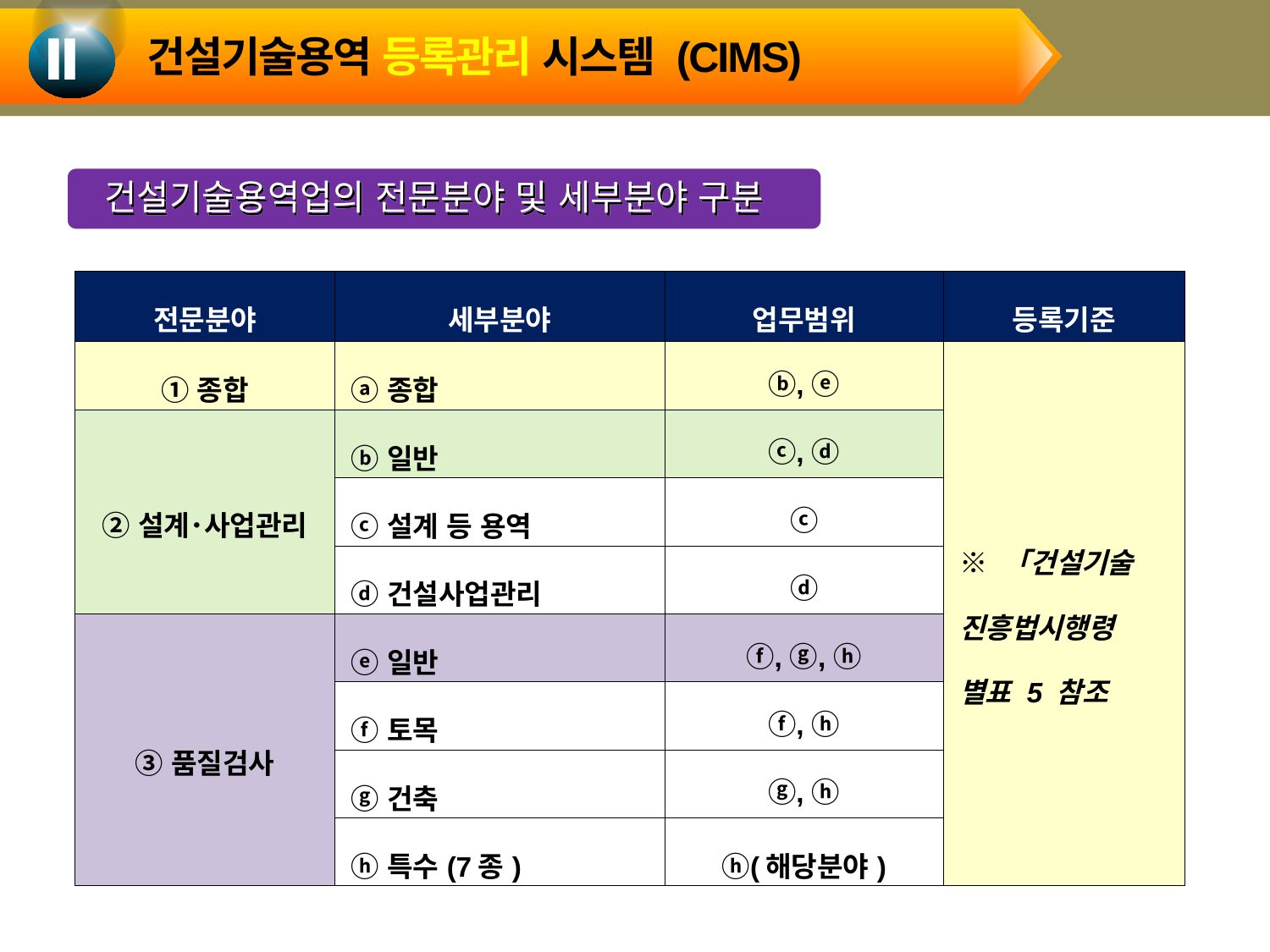

건설기술용역 등록관리 시스템 (CIMS)

Ⅱ

건설기술용역업의 전문분야 및 세부분야 구분

| 전문분야 | 세부분야 | 업무범위 | 등록기준 |
| --- | --- | --- | --- |
| ①종합 | ⓐ종합 | ⓑ, ⓔ | ※ 「건설기술 진흥법시행령 별표 5 참조 |
| ②설계･사업관리 | ⓑ일반 | ⓒ, ⓓ |  |
|  | ⓒ설계 등 용역 | ⓒ |  |
|  | ⓓ건설사업관리 | ⓓ |  |
| ③품질검사 | ⓔ일반 | ⓕ, ⓖ, ⓗ |  |
|  | ⓕ토목 | ⓕ, ⓗ |  |
|  | ⓖ건축 | ⓖ, ⓗ |  |
|  | ⓗ특수(7종) | ⓗ(해당분야) |  |